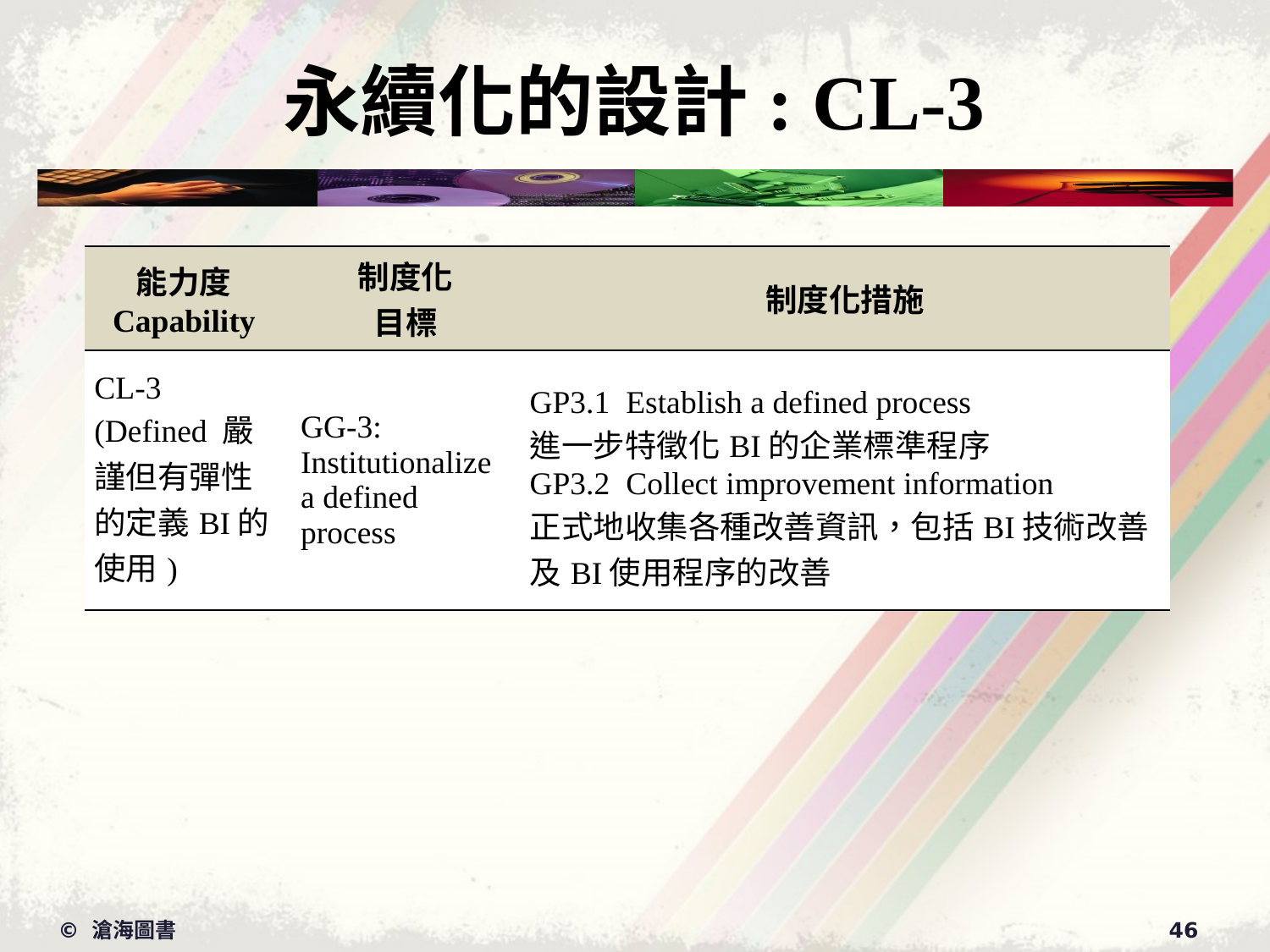

# 永續化的設計: CL-3
| 能力度Capability | 制度化 目標 | 制度化措施 |
| --- | --- | --- |
| CL-3 (Defined 嚴謹但有彈性的定義BI的使用) | GG-3: Institutionalize a defined process | GP3.1 Establish a defined process 進一步特徵化BI的企業標準程序 GP3.2 Collect improvement information 正式地收集各種改善資訊，包括BI技術改善及BI使用程序的改善 |
© 滄海圖書
46